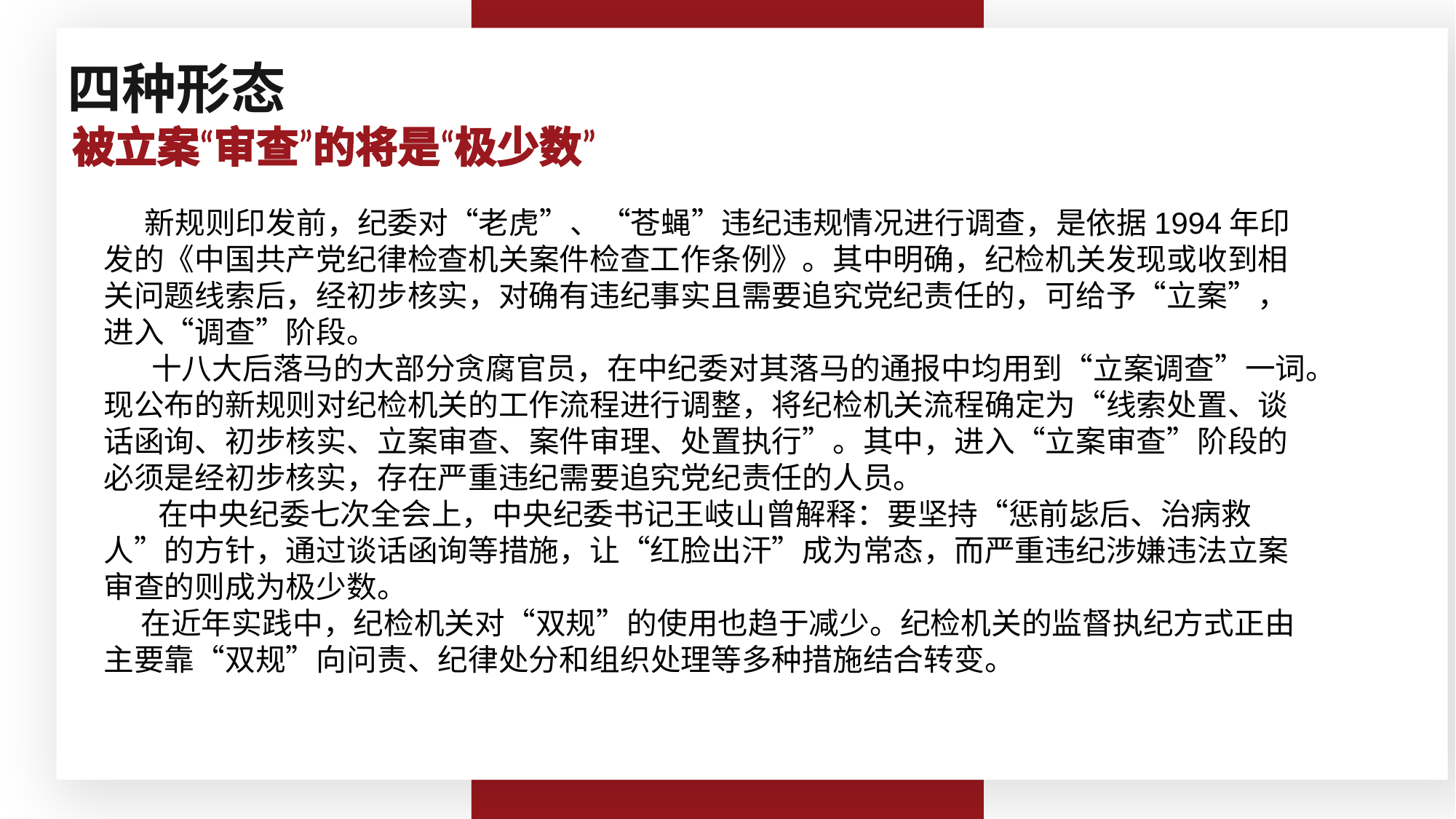

四种形态
被立案“审查”的将是“极少数”

     新规则印发前，纪委对“老虎”、“苍蝇”违纪违规情况进行调查，是依据1994年印发的《中国共产党纪律检查机关案件检查工作条例》。其中明确，纪检机关发现或收到相关问题线索后，经初步核实，对确有违纪事实且需要追究党纪责任的，可给予“立案”，进入“调查”阶段。
      十八大后落马的大部分贪腐官员，在中纪委对其落马的通报中均用到“立案调查”一词。现公布的新规则对纪检机关的工作流程进行调整，将纪检机关流程确定为“线索处置、谈话函询、初步核实、立案审查、案件审理、处置执行”。其中，进入“立案审查”阶段的必须是经初步核实，存在严重违纪需要追究党纪责任的人员。
       在中央纪委七次全会上，中央纪委书记王岐山曾解释：要坚持“惩前毖后、治病救人”的方针，通过谈话函询等措施，让“红脸出汗”成为常态，而严重违纪涉嫌违法立案审查的则成为极少数。
　 在近年实践中，纪检机关对“双规”的使用也趋于减少。纪检机关的监督执纪方式正由主要靠“双规”向问责、纪律处分和组织处理等多种措施结合转变。